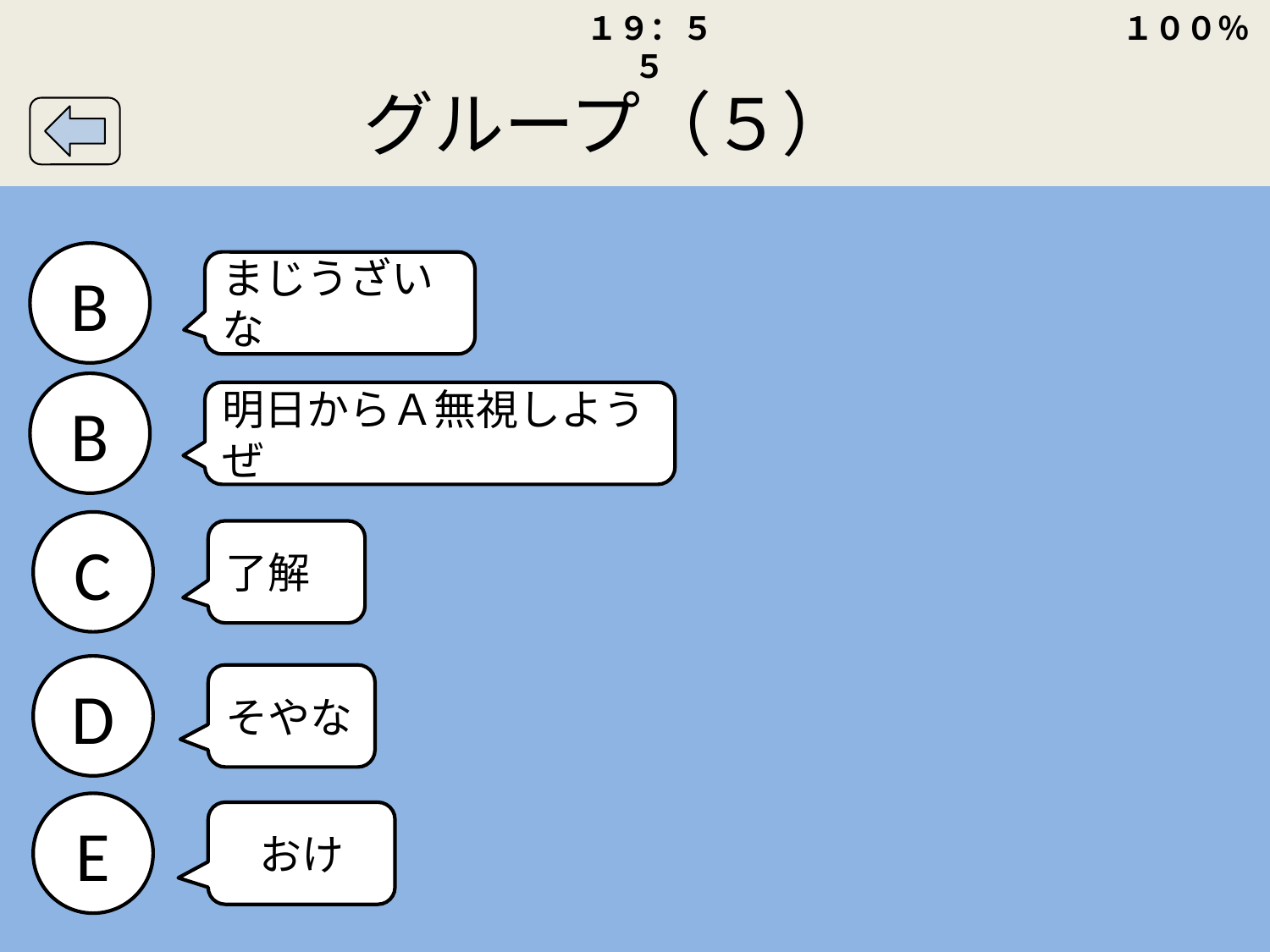

１９：５５
１００％
グループ（５）

B
まじうざいな
B
明日からＡ無視しようぜ
C
了解
D
そやな
E
おけ